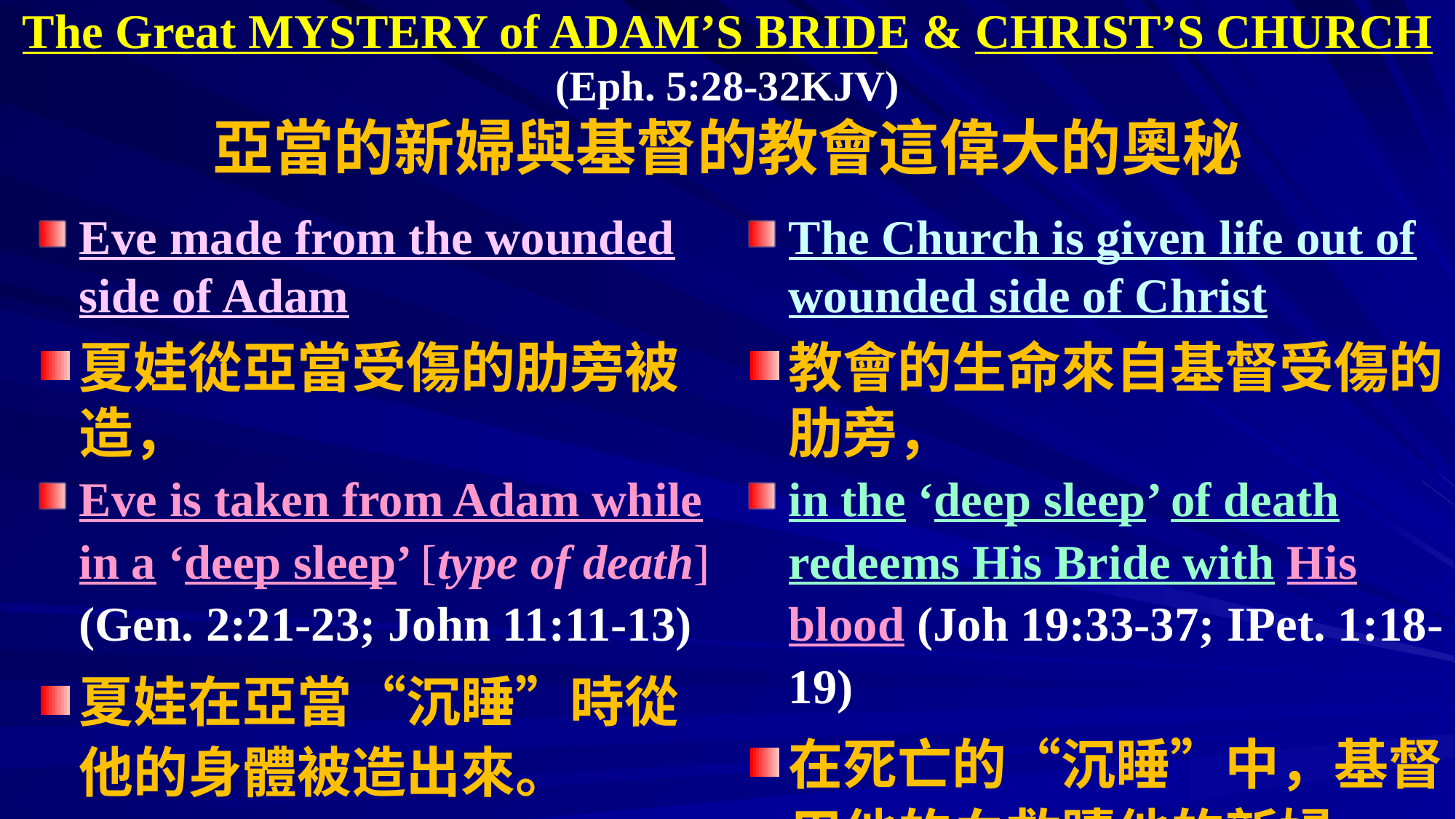

# The Great MYSTERY of ADAM’S BRIDE & CHRIST’S CHURCH (Eph. 5:28-32KJV) 亞當的新婦與基督的教會這偉大的奧秘
Eve made from the wounded side of Adam
夏娃從亞當受傷的肋旁被造，
Eve is taken from Adam while in a ‘deep sleep’ [type of death] (Gen. 2:21-23; John 11:11-13)
夏娃在亞當“沉睡”時從他的身體被造出來。
The Church is given life out of wounded side of Christ
教會的生命來自基督受傷的肋旁，
in the ‘deep sleep’ of death redeems His Bride with His blood (Joh 19:33-37; IPet. 1:18-19)
在死亡的“沉睡”中，基督用他的血救贖他的新婦。